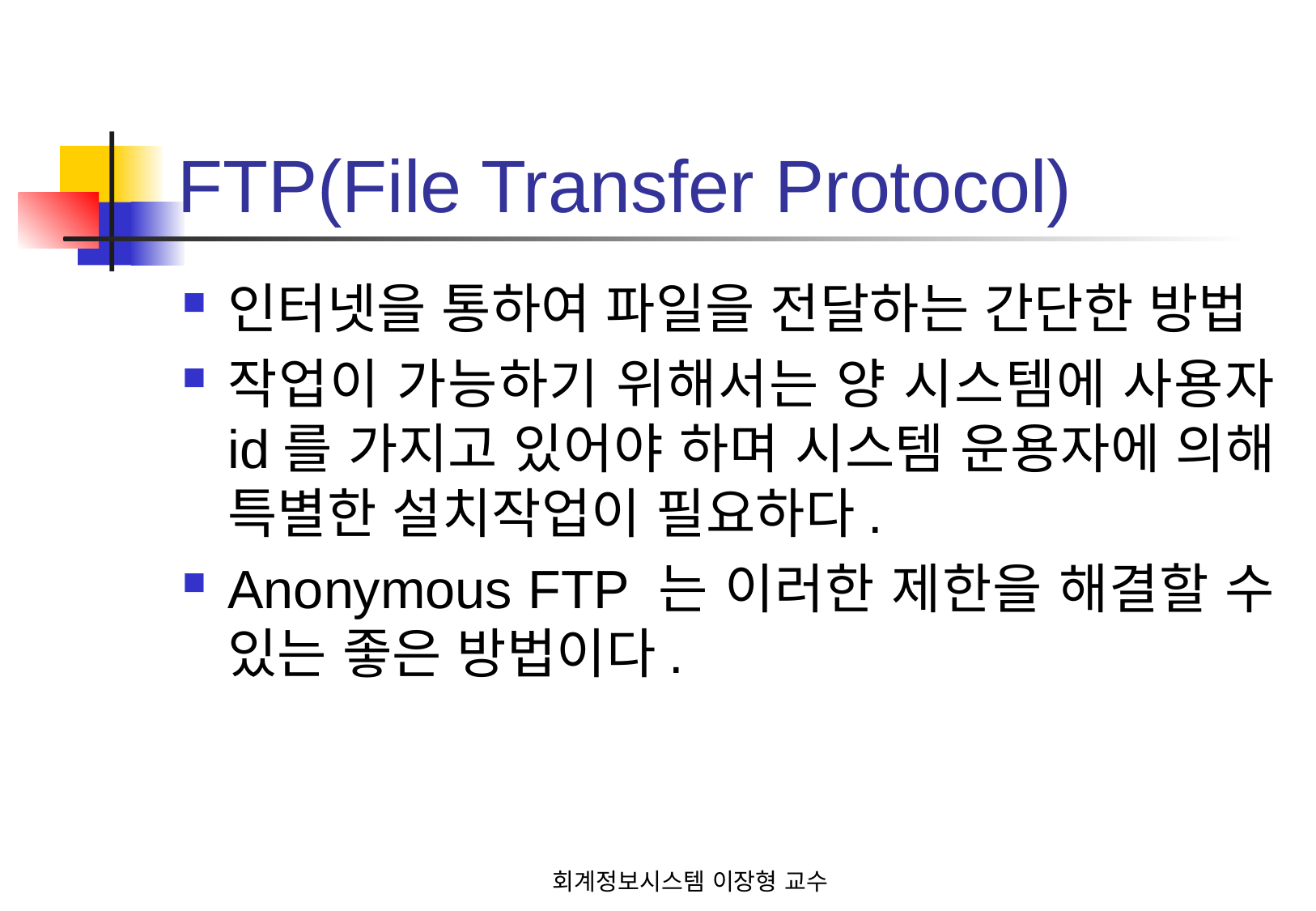

# FTP(File Transfer Protocol)
인터넷을 통하여 파일을 전달하는 간단한 방법
작업이 가능하기 위해서는 양 시스템에 사용자 id를 가지고 있어야 하며 시스템 운용자에 의해 특별한 설치작업이 필요하다.
Anonymous FTP 는 이러한 제한을 해결할 수 있는 좋은 방법이다.
회계정보시스템 이장형 교수